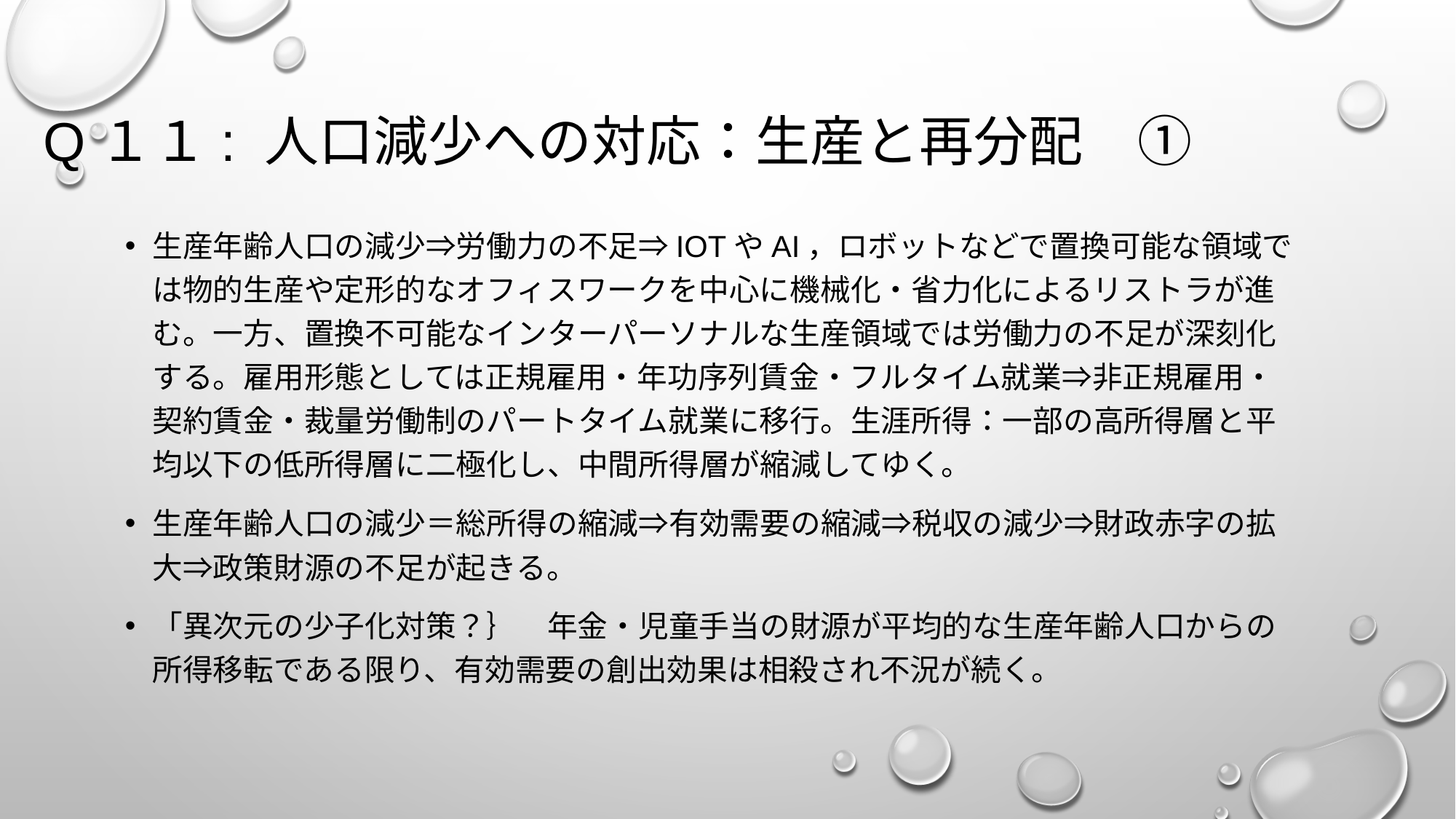

# Q１１: 人口減少への対応：生産と再分配　①
生産年齢人口の減少⇒労働力の不足⇒IoTやAI，ロボットなどで置換可能な領域では物的生産や定形的なオフィスワークを中心に機械化・省力化によるリストラが進む。一方、置換不可能なインターパーソナルな生産領域では労働力の不足が深刻化する。雇用形態としては正規雇用・年功序列賃金・フルタイム就業⇒非正規雇用・契約賃金・裁量労働制のパートタイム就業に移行。生涯所得：一部の高所得層と平均以下の低所得層に二極化し、中間所得層が縮減してゆく。
生産年齢人口の減少＝総所得の縮減⇒有効需要の縮減⇒税収の減少⇒財政赤字の拡大⇒政策財源の不足が起きる。
「異次元の少子化対策？｝　年金・児童手当の財源が平均的な生産年齢人口からの所得移転である限り、有効需要の創出効果は相殺され不況が続く。